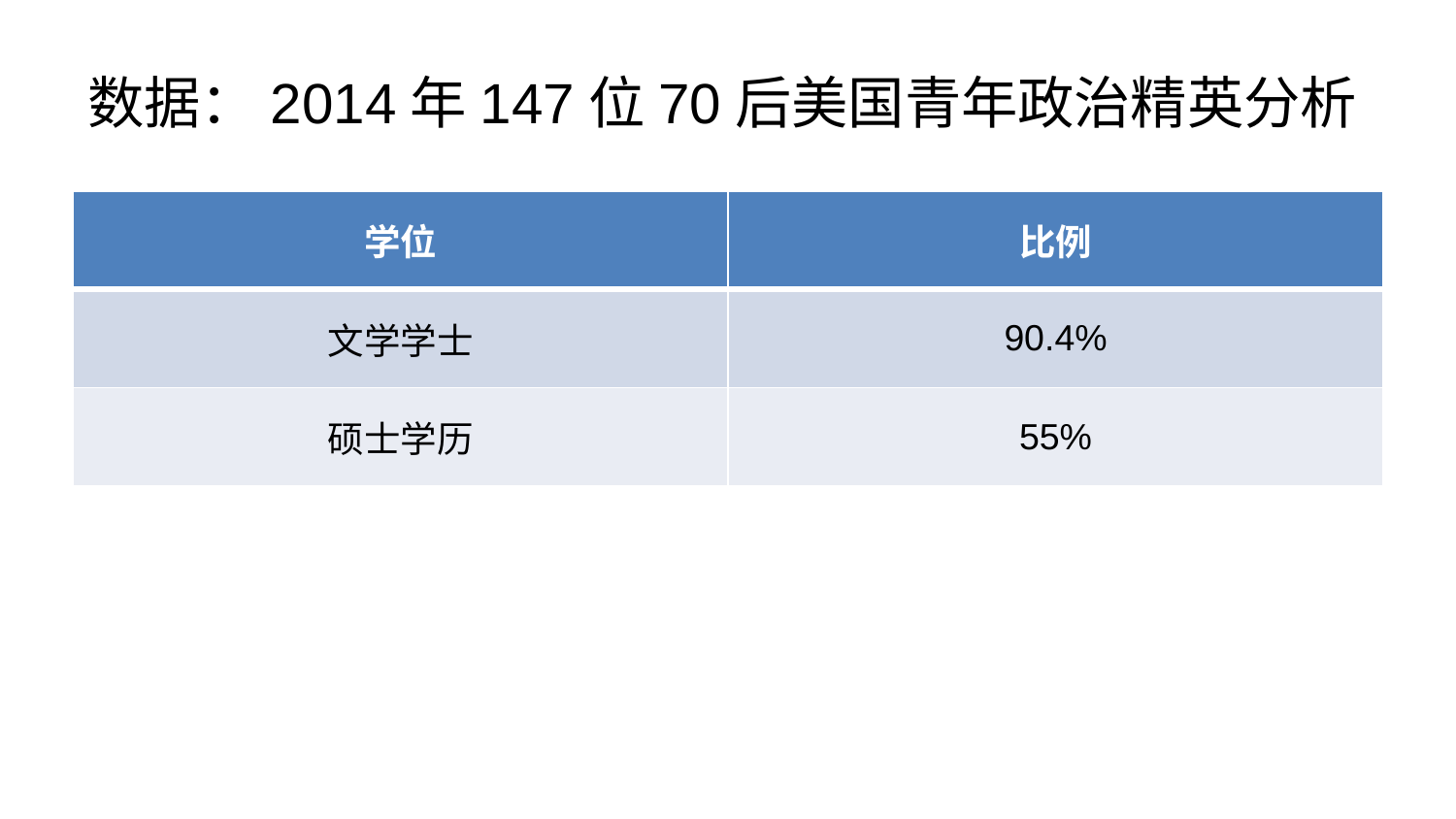

# 数据：2014年147位70后美国青年政治精英分析
| 学位 | 比例 |
| --- | --- |
| 文学学士 | 90.4% |
| 硕士学历 | 55% |